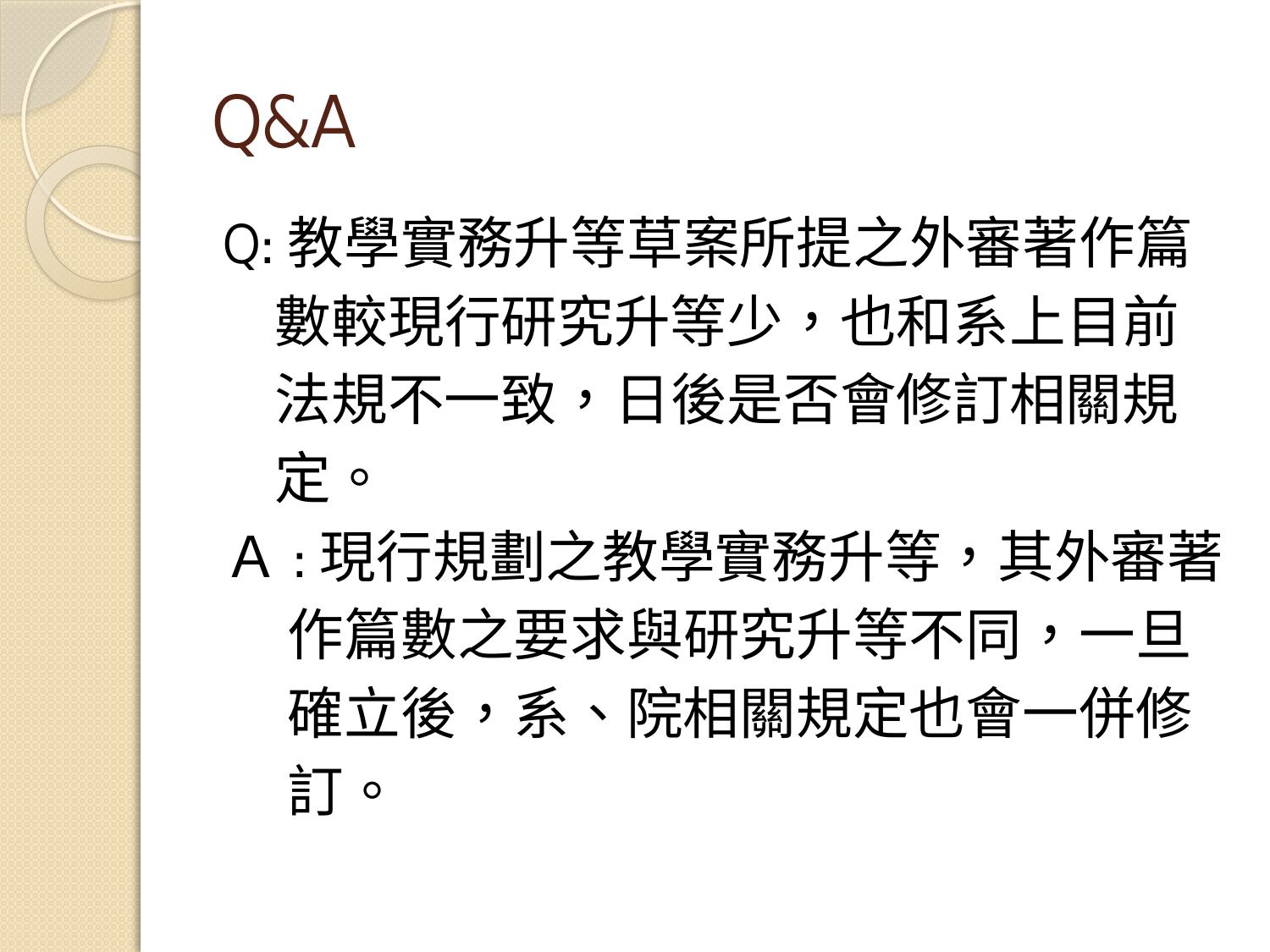

# Q&A
Q:教學實務升等草案所提之外審著作篇
   數較現行研究升等少，也和系上目前
   法規不一致，日後是否會修訂相關規
   定。
Ａ:現行規劃之教學實務升等，其外審著
    作篇數之要求與研究升等不同，一旦
    確立後，系、院相關規定也會一併修
    訂。